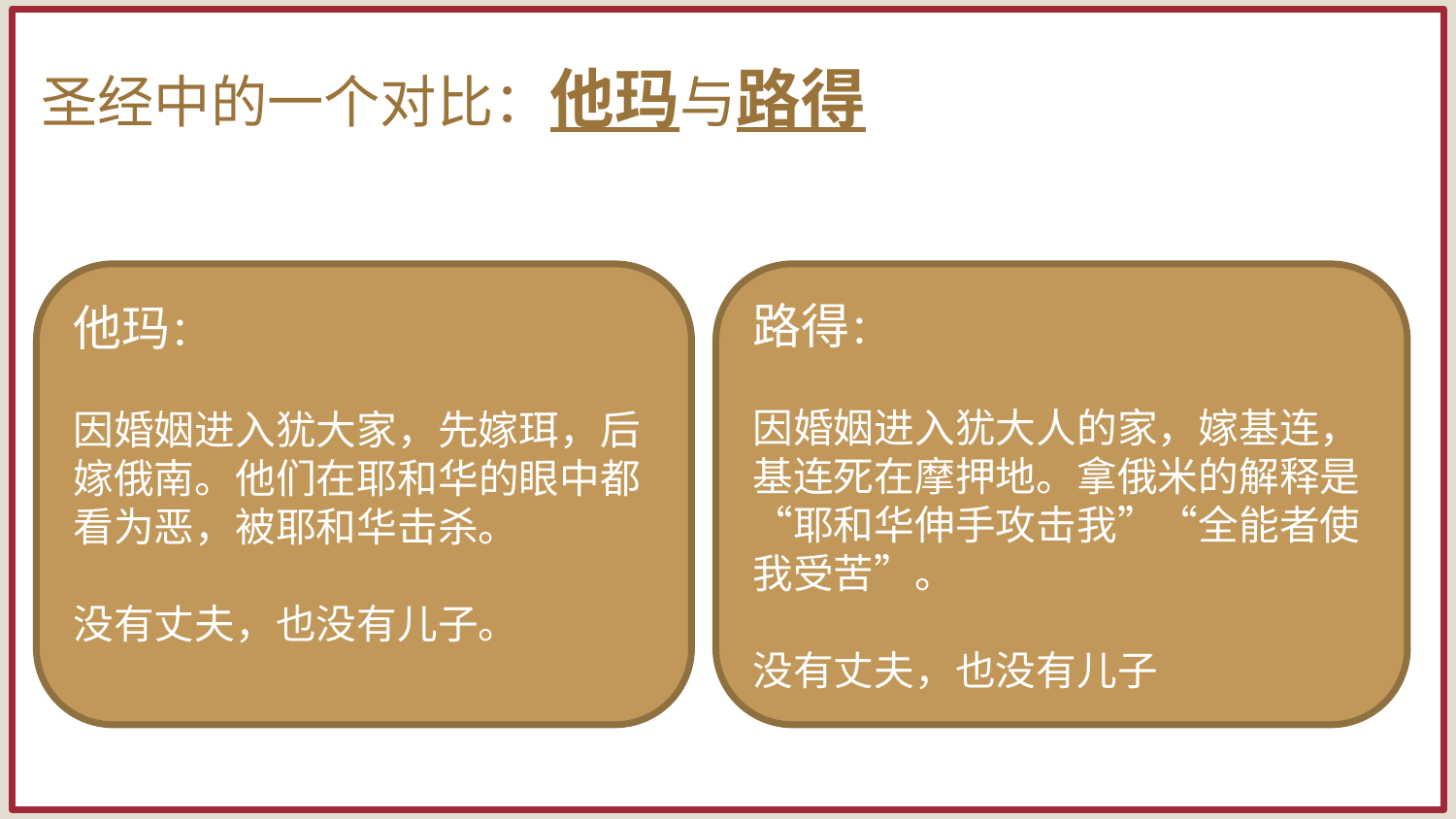

圣经中的一个对比：他玛与路得

他玛：

因婚姻进入犹大家，先嫁珥，后嫁俄南。他们在耶和华的眼中都看为恶，被耶和华击杀。

没有丈夫，也没有儿子。

路得：

因婚姻进入犹大人的家，嫁基连，基连死在摩押地。拿俄米的解释是“耶和华伸手攻击我”“全能者使我受苦”。

没有丈夫，也没有儿子